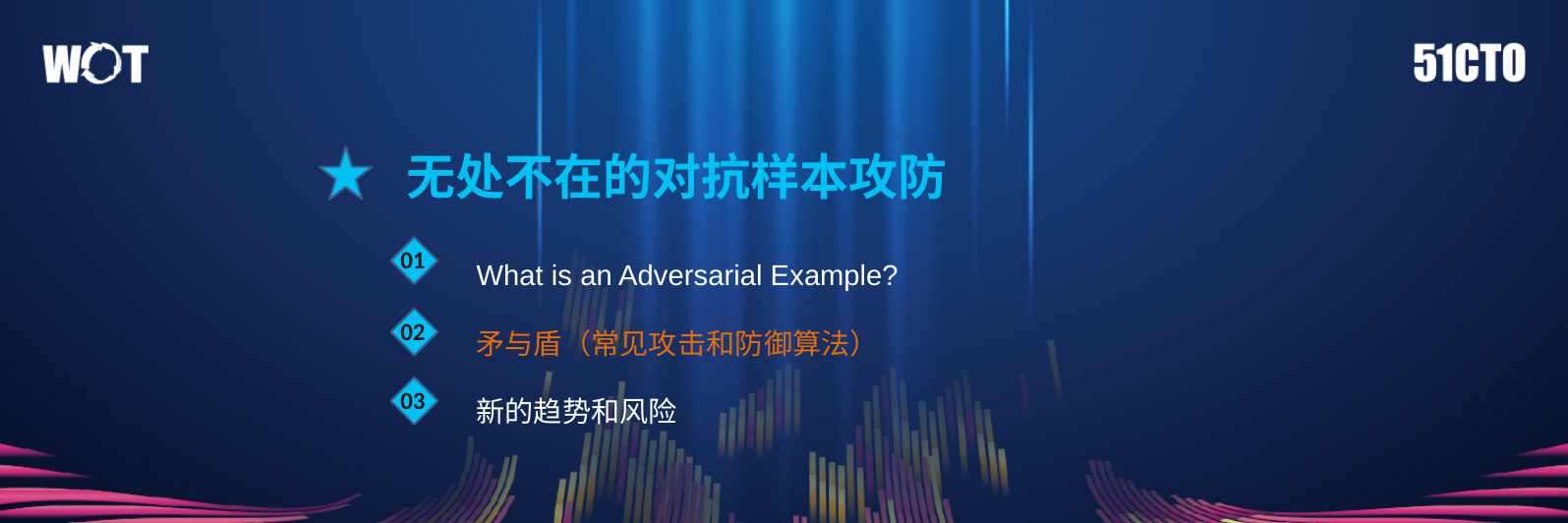

无处不在的对抗样本攻防

What is an Adversarial Example?
矛与盾（常见攻击和防御算法）
新的趋势和风险
01

02

03